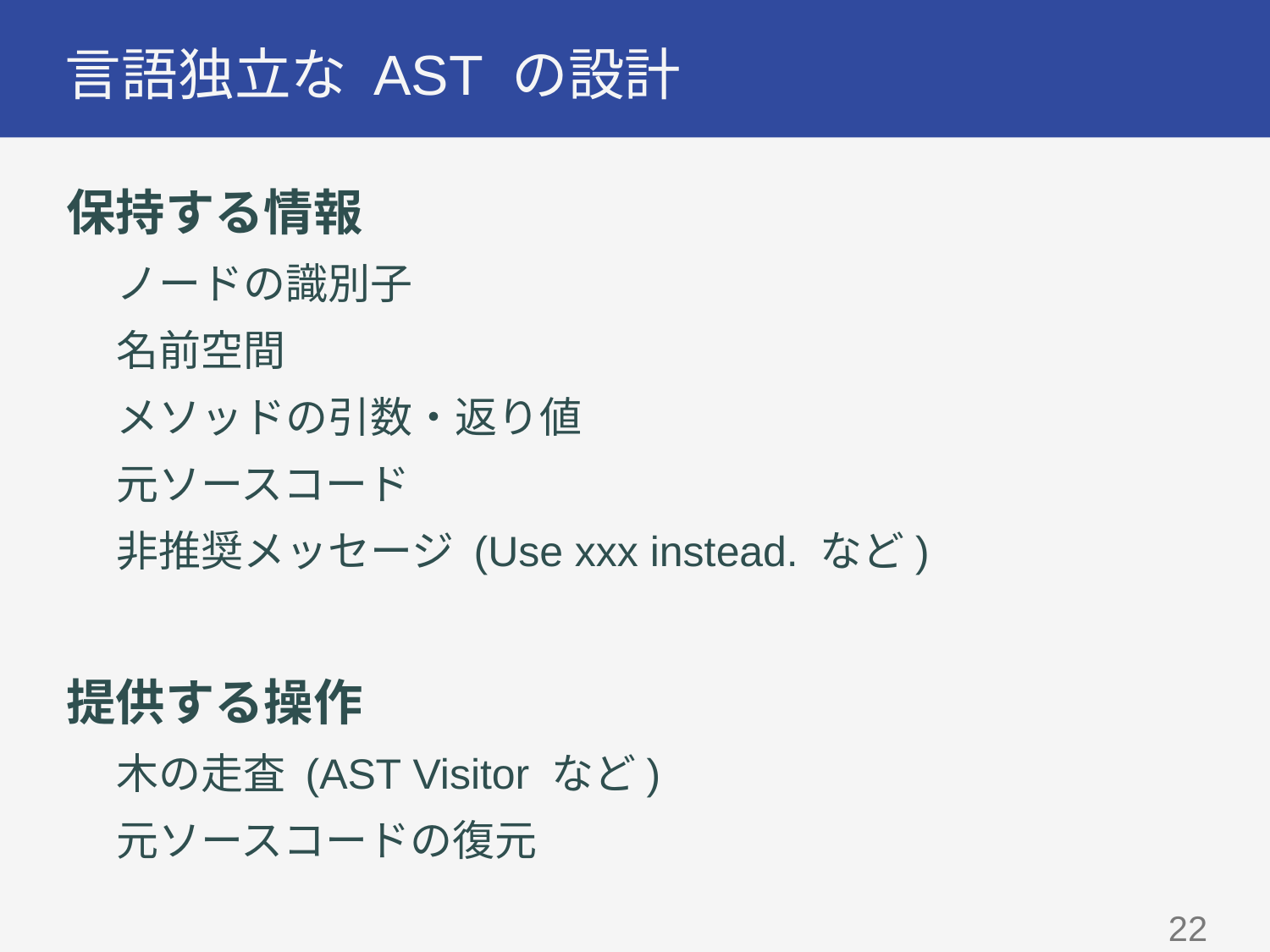

# 言語独立な AST の設計
保持する情報
ノードの識別子
名前空間
メソッドの引数・返り値
元ソースコード
非推奨メッセージ (Use xxx instead. など)

提供する操作
木の走査 (AST Visitor など)
元ソースコードの復元
22